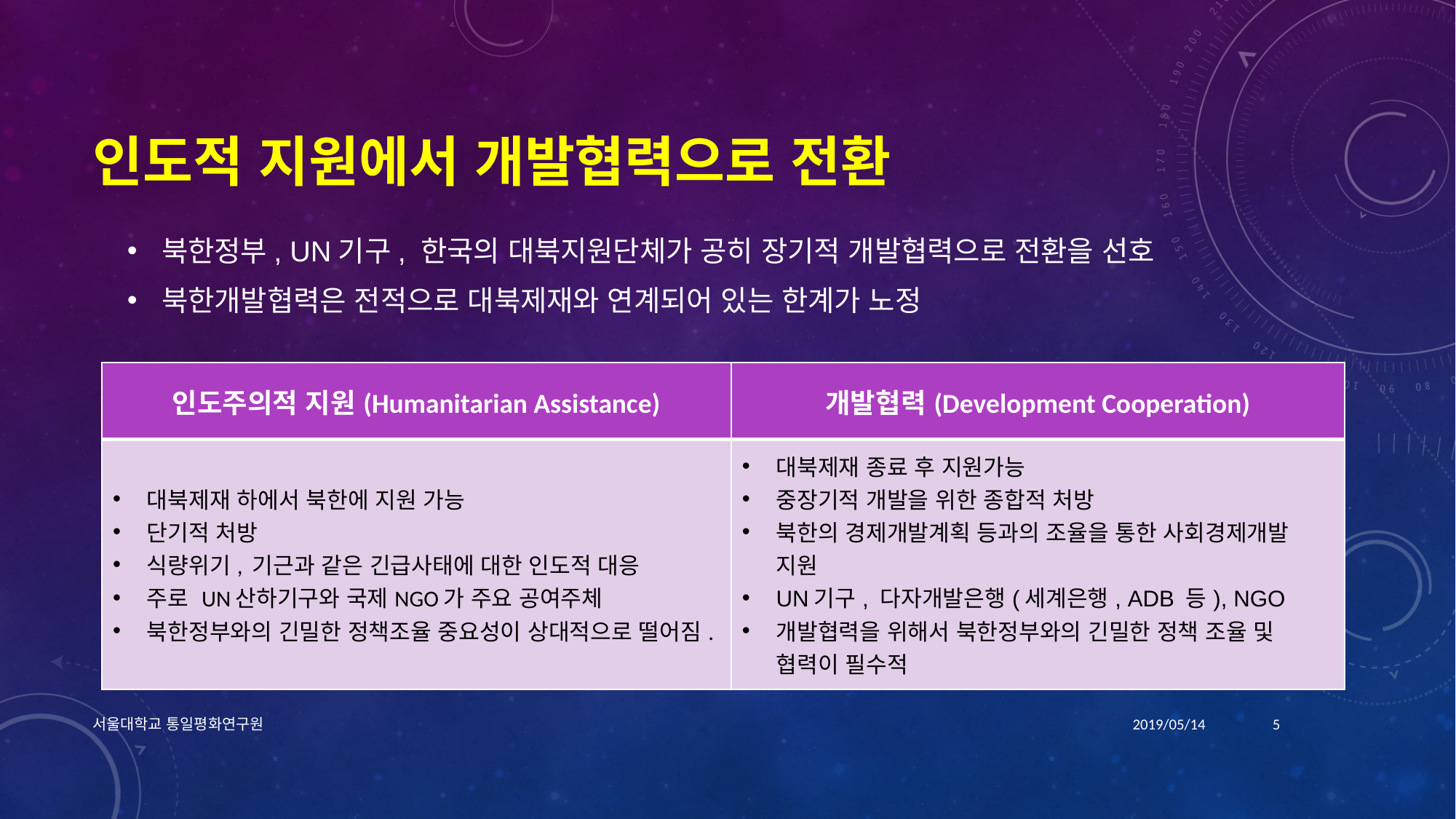

북한정부, UN기구, 한국의 대북지원단체가 공히 장기적 개발협력으로 전환을 선호
북한개발협력은 전적으로 대북제재와 연계되어 있는 한계가 노정
# 인도적 지원에서 개발협력으로 전환
| 인도주의적 지원(Humanitarian Assistance) | 개발협력(Development Cooperation) |
| --- | --- |
| 대북제재 하에서 북한에 지원 가능 단기적 처방 식량위기, 기근과 같은 긴급사태에 대한 인도적 대응 주로 UN산하기구와 국제NGO가 주요 공여주체 북한정부와의 긴밀한 정책조율 중요성이 상대적으로 떨어짐. | 대북제재 종료 후 지원가능 중장기적 개발을 위한 종합적 처방 북한의 경제개발계획 등과의 조율을 통한 사회경제개발 지원 UN기구, 다자개발은행(세계은행, ADB 등), NGO 개발협력을 위해서 북한정부와의 긴밀한 정책 조율 및 협력이 필수적 |
서울대학교 통일평화연구원
2019/05/14
5